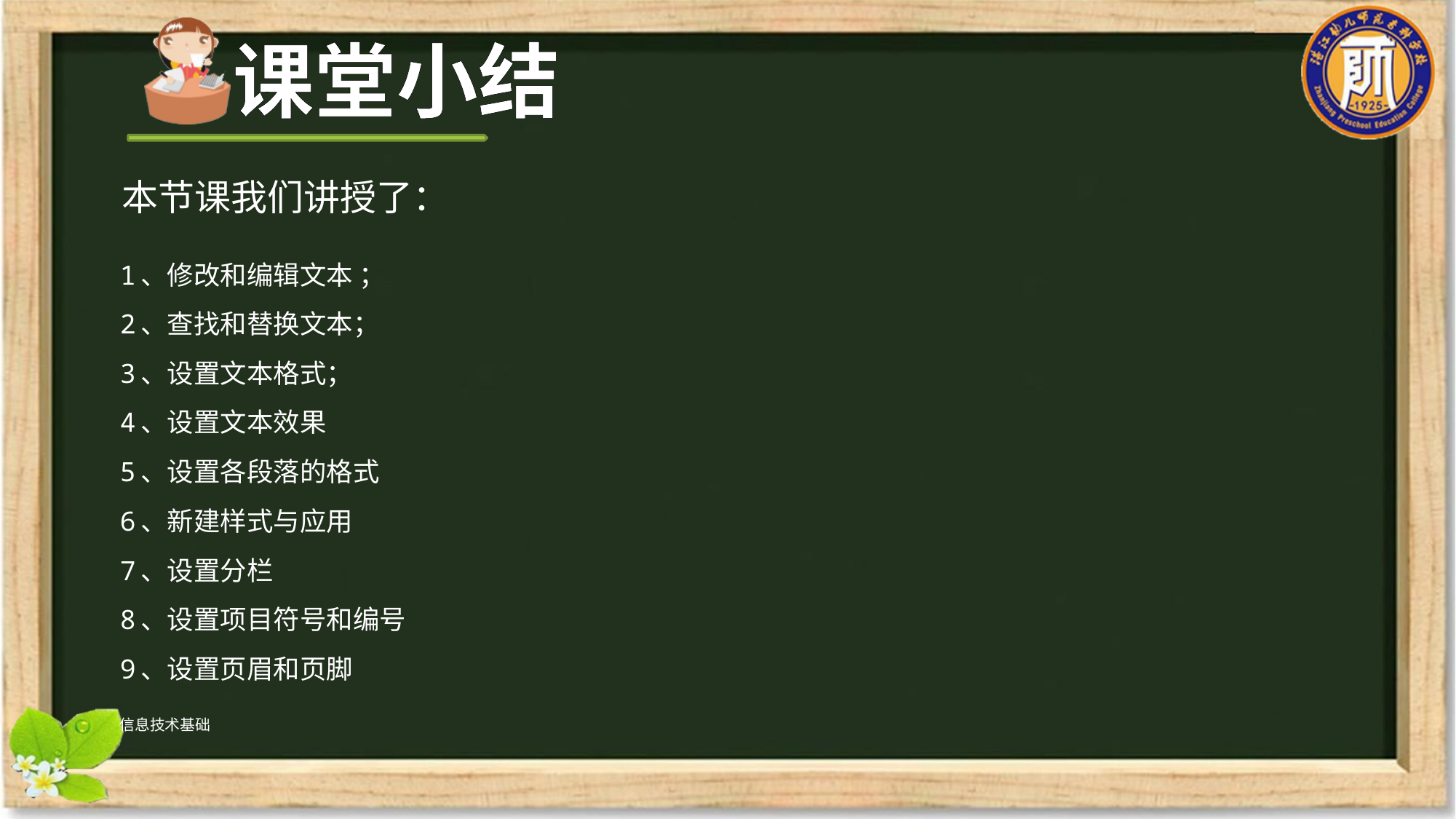

#
1、修改和编辑文本 ；
2、查找和替换文本；
3、设置文本格式；
4、设置文本效果
5、设置各段落的格式
6、新建样式与应用
7、设置分栏
8、设置项目符号和编号
9、设置页眉和页脚
信息技术基础